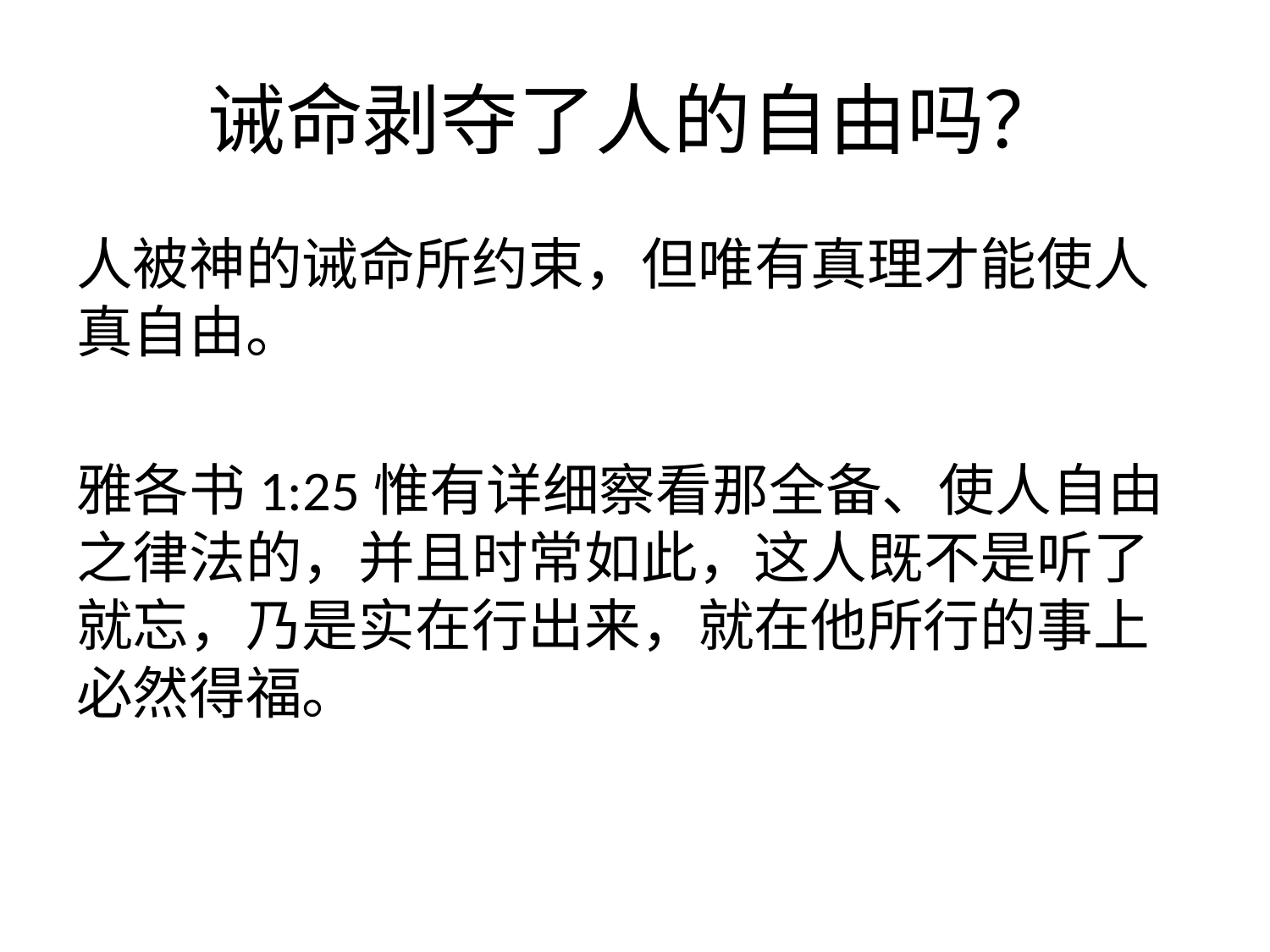

# 诫命剥夺了人的自由吗？
人被神的诫命所约束，但唯有真理才能使人真自由。

雅各书1:25惟有详细察看那全备、使人自由之律法的，并且时常如此，这人既不是听了就忘，乃是实在行出来，就在他所行的事上必然得福。